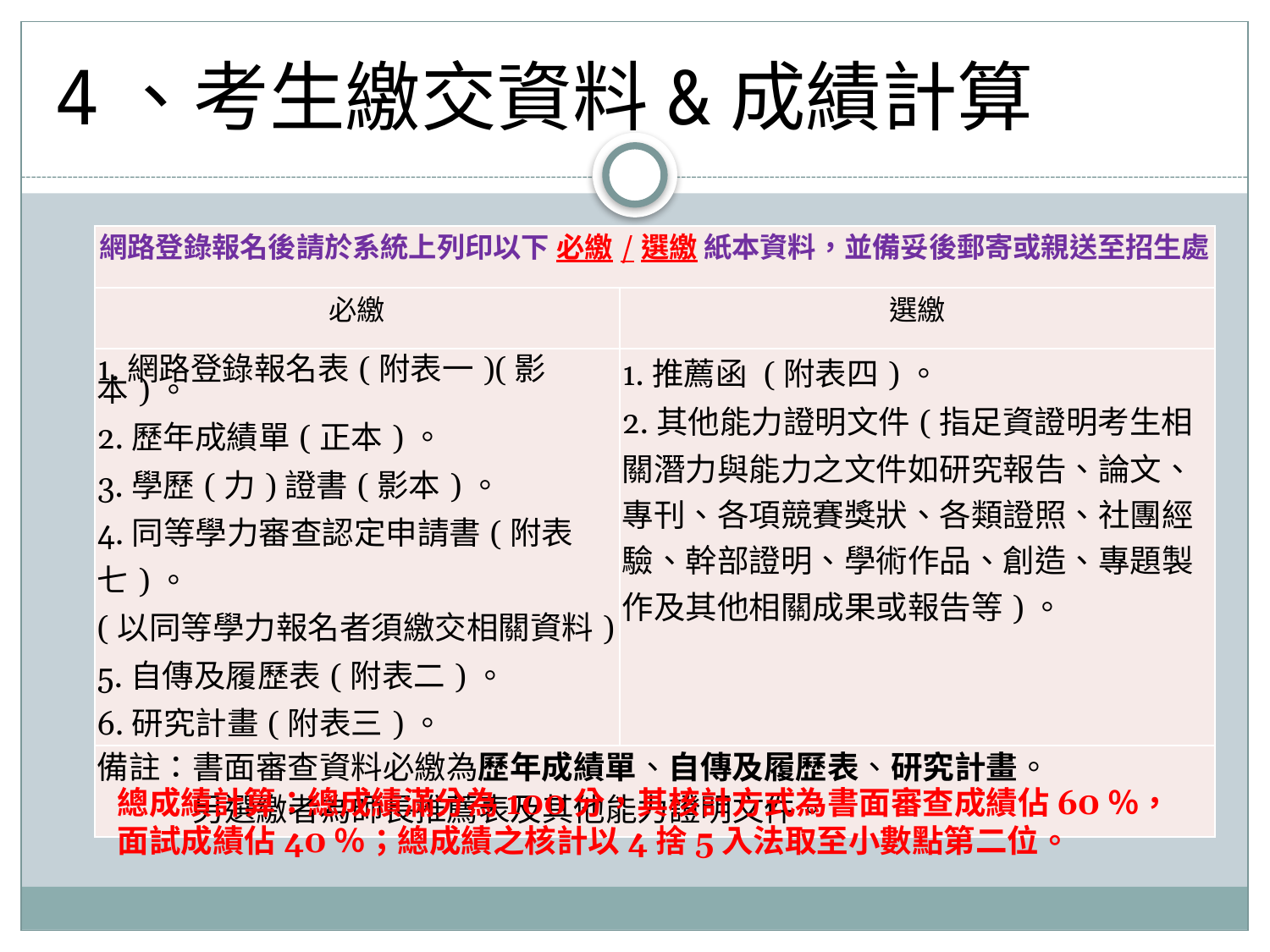

# 4、考生繳交資料&成績計算

| 網路登錄報名後請於系統上列印以下 必繳/選繳 紙本資料，並備妥後郵寄或親送至招生處 |  |
| --- | --- |
| 必繳 | 選繳 |
| 1.網路登錄報名表(附表一)(影本)。 2.歷年成績單(正本)。 3.學歷(力)證書(影本)。 4.同等學力審查認定申請書(附表七)。 (以同等學力報名者須繳交相關資料) 5.自傳及履歷表(附表二)。 6.研究計畫(附表三)。 | 1.推薦函 (附表四)。 2.其他能力證明文件(指足資證明考生相關潛力與能力之文件如研究報告、論文、專刊、各項競賽獎狀、各類證照、社團經驗、幹部證明、學術作品、創造、專題製作及其他相關成果或報告等)。 |
| 備註：書面審查資料必繳為歷年成績單、自傳及履歷表、研究計畫。 另選繳者為師長推薦表及其他能力證明文件。 |  |
總成績計算：總成績滿分為100分，其核計方式為書面審查成績佔60％，面試成績佔40％；總成績之核計以4捨5入法取至小數點第二位。